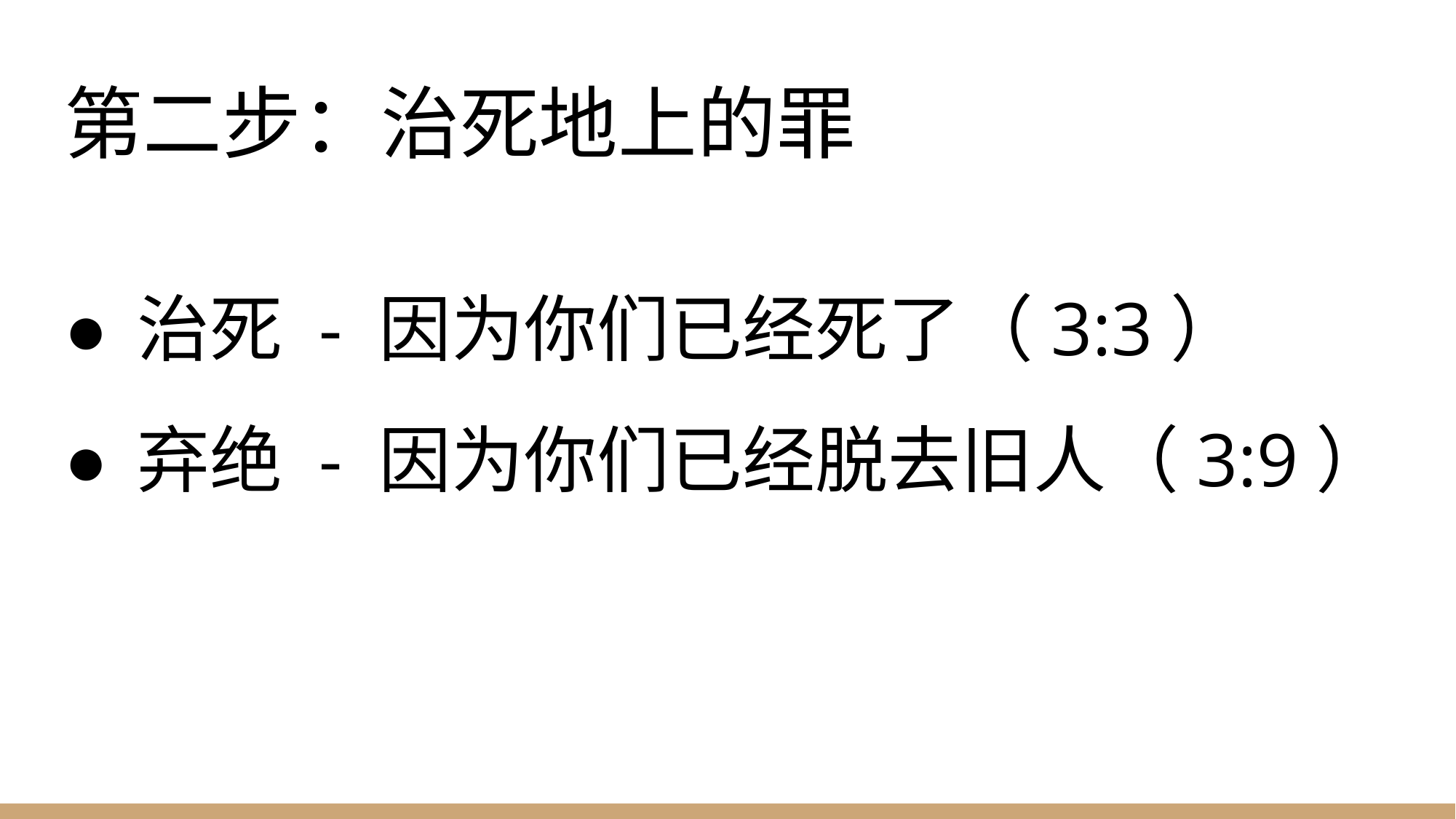

# 第二步：治死地上的罪
治死 - 因为你们已经死了（3:3）
弃绝 - 因为你们已经脱去旧人（3:9）